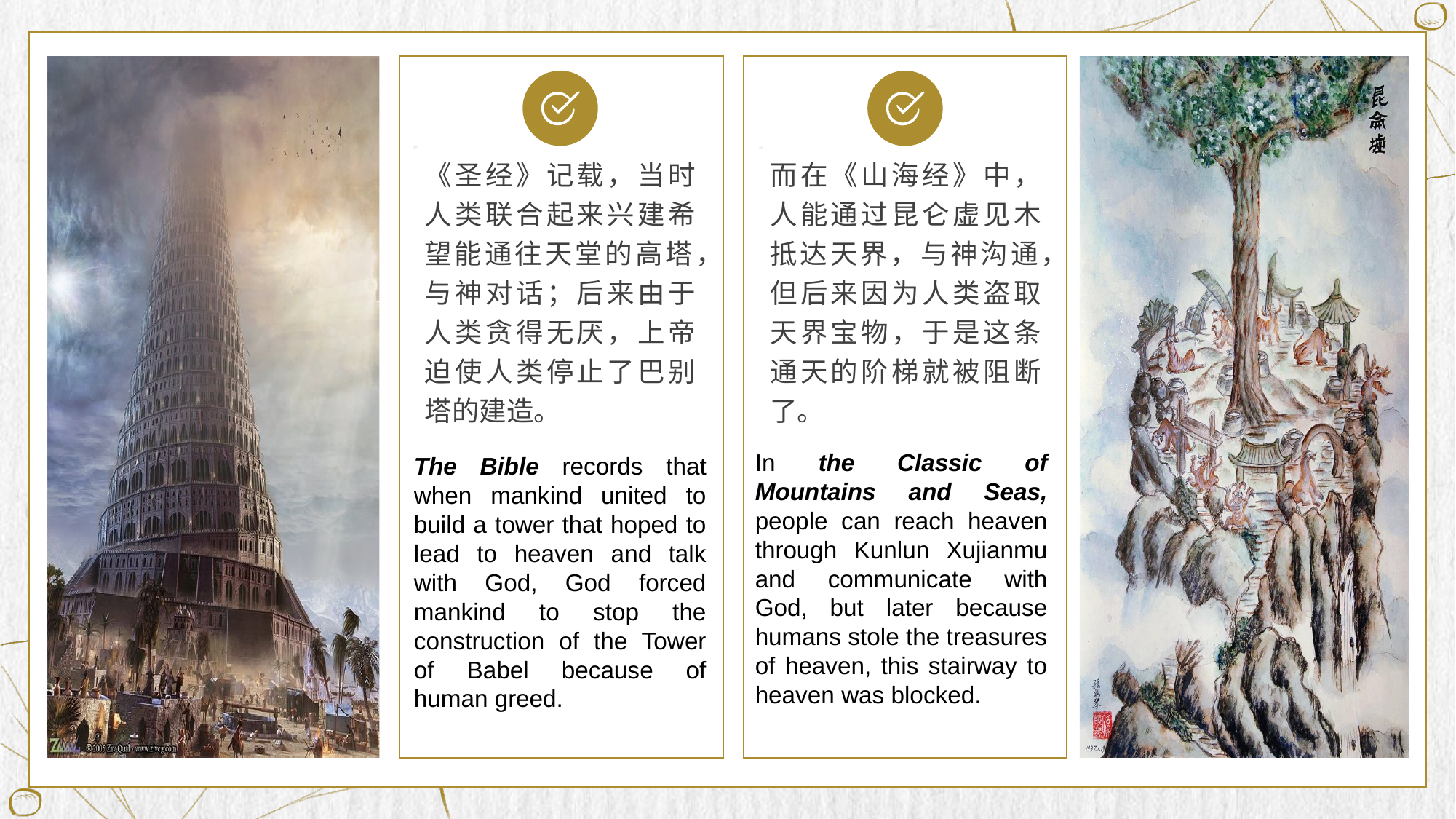

《圣经》记载，当时人类联合起来兴建希望能通往天堂的高塔，与神对话；后来由于人类贪得无厌，上帝迫使人类停止了巴别塔的建造。
而在《山海经》中，人能通过昆仑虚见木抵达天界，与神沟通，但后来因为人类盗取天界宝物，于是这条通天的阶梯就被阻断了。
In the Classic of Mountains and Seas, people can reach heaven through Kunlun Xujianmu and communicate with God, but later because humans stole the treasures of heaven, this stairway to heaven was blocked.
The Bible records that when mankind united to build a tower that hoped to lead to heaven and talk with God, God forced mankind to stop the construction of the Tower of Babel because of human greed.